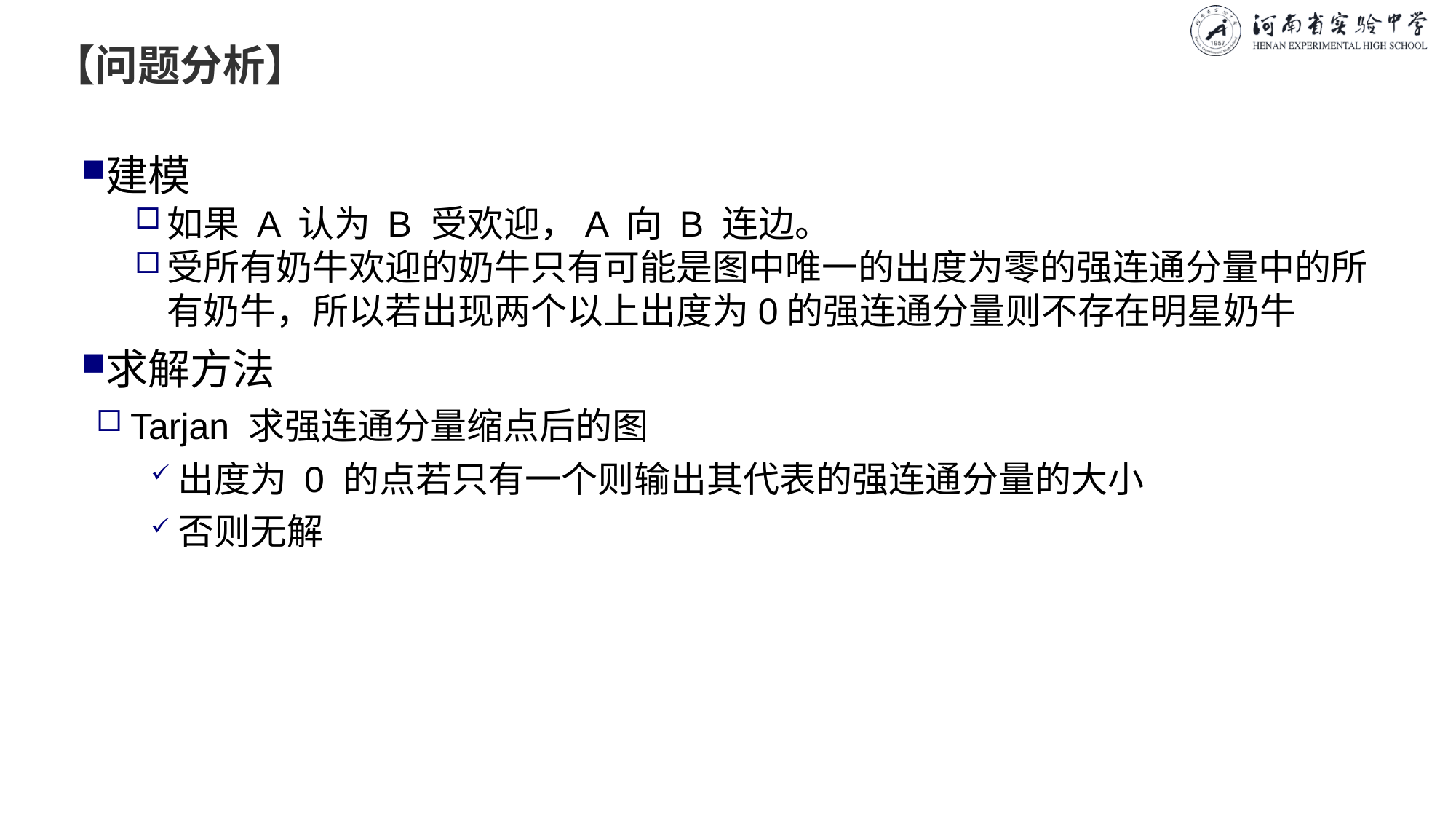

# 【问题分析】
建模
如果 A 认为 B 受欢迎，A 向 B 连边。
受所有奶牛欢迎的奶牛只有可能是图中唯一的出度为零的强连通分量中的所有奶牛，所以若出现两个以上出度为0的强连通分量则不存在明星奶牛
求解方法
Tarjan 求强连通分量缩点后的图
出度为 0 的点若只有一个则输出其代表的强连通分量的大小
否则无解